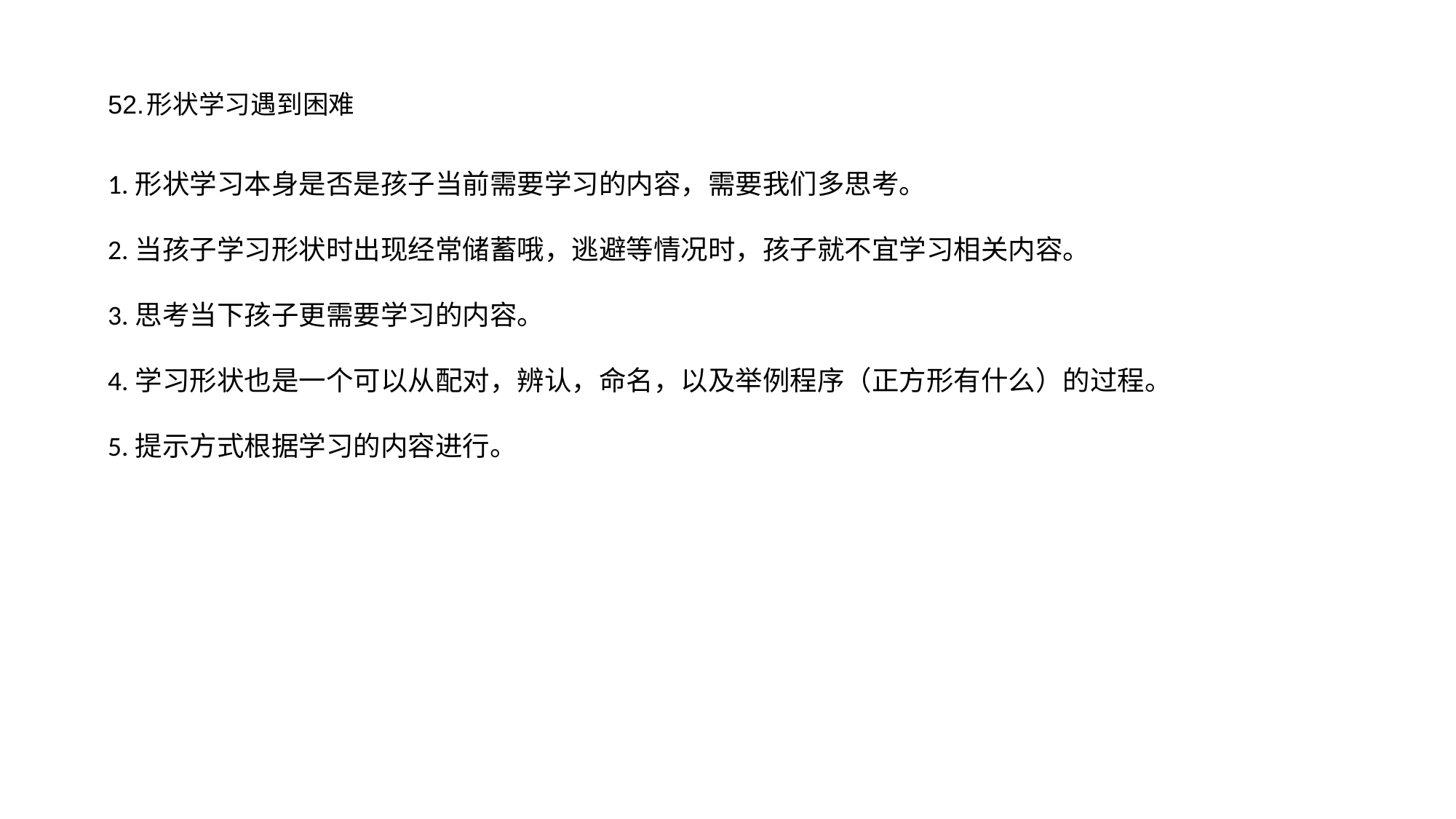

# 52.形状学习遇到困难
1.形状学习本身是否是孩子当前需要学习的内容，需要我们多思考。

2.当孩子学习形状时出现经常储蓄哦，逃避等情况时，孩子就不宜学习相关内容。

3.思考当下孩子更需要学习的内容。

4.学习形状也是一个可以从配对，辨认，命名，以及举例程序（正方形有什么）的过程。

5.提示方式根据学习的内容进行。